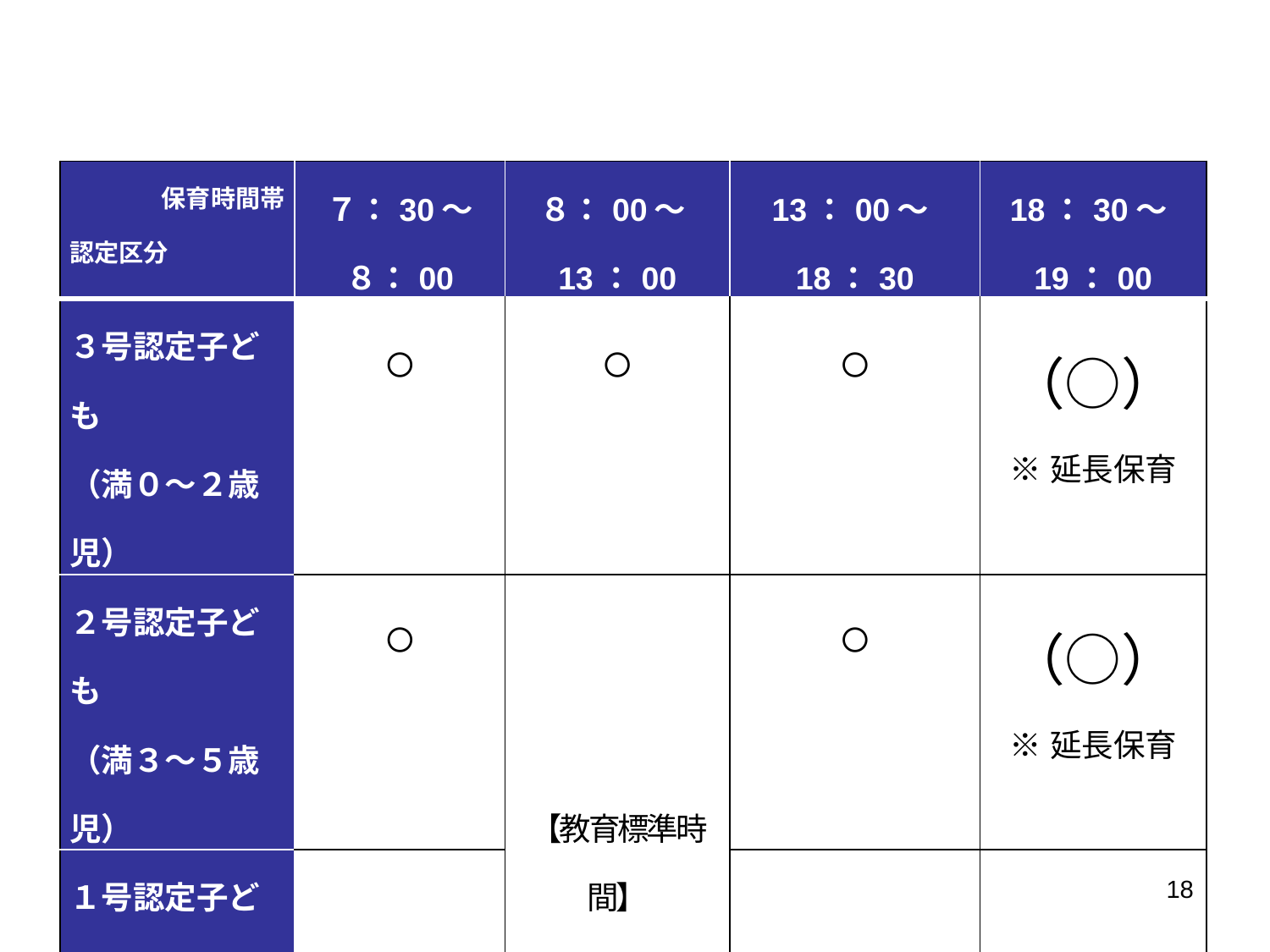

| 保育時間帯 認定区分 | ７：30～８：00 | ８：00～13：00 | 13：00～18：30 | 18：30～19：00 |
| --- | --- | --- | --- | --- |
| ３号認定子ども （満０～２歳児） | ○ | ○ | ○ | （○） ※延長保育 |
| ２号認定子ども （満３～５歳児） | ○ | 【教育標準時間】 | ○ | （○） ※延長保育 |
| １号認定子ども （満３～５歳児） |  |  |  |  |
18